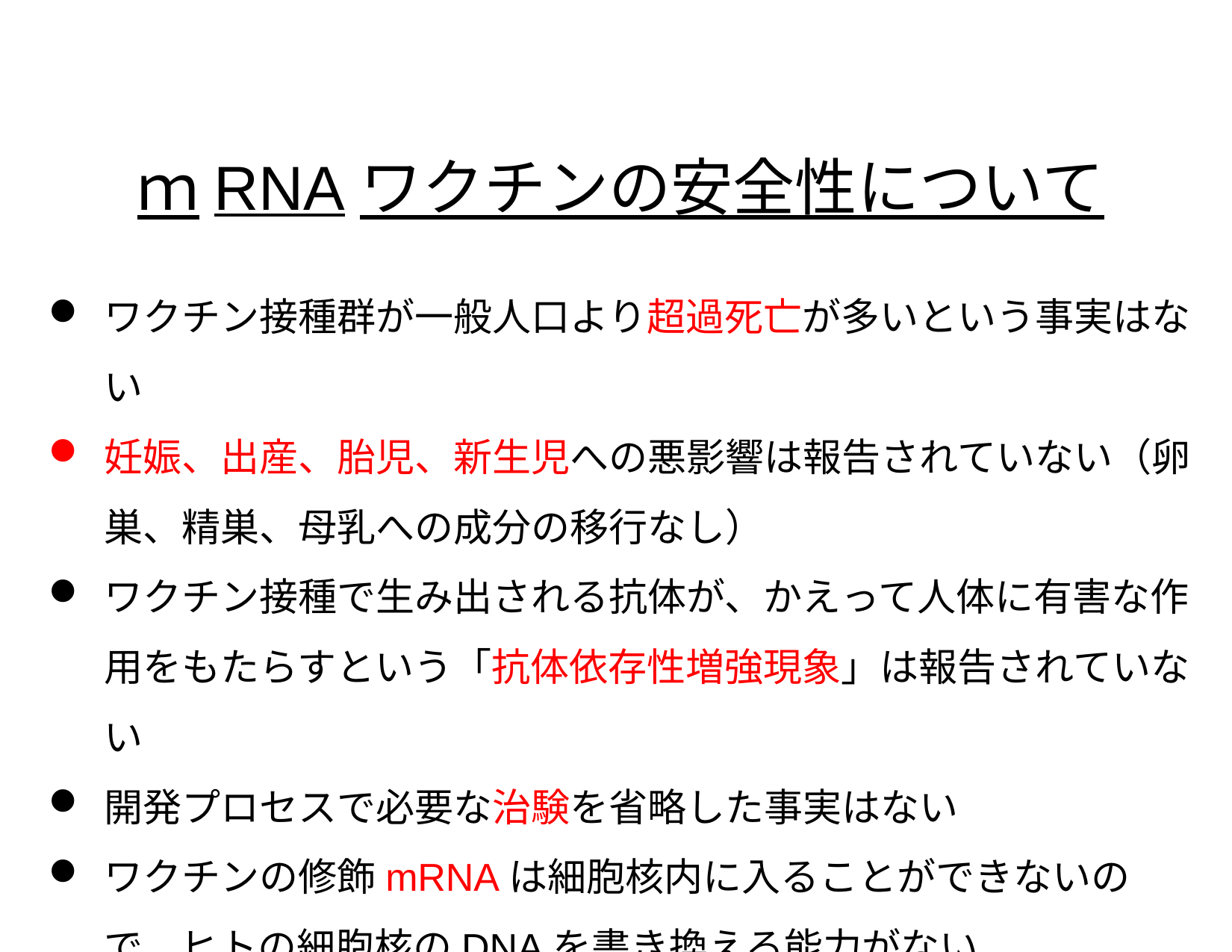

ｍRNAワクチンの安全性について

ワクチン接種群が一般人口より超過死亡が多いという事実はない
妊娠、出産、胎児、新生児への悪影響は報告されていない（卵巣、精巣、母乳への成分の移行なし）
ワクチン接種で生み出される抗体が、かえって人体に有害な作用をもたらすという「抗体依存性増強現象」は報告されていない
開発プロセスで必要な治験を省略した事実はない
ワクチンの修飾mRNAは細胞核内に入ることができないので、ヒトの細胞核のDNAを書き換える能力がない